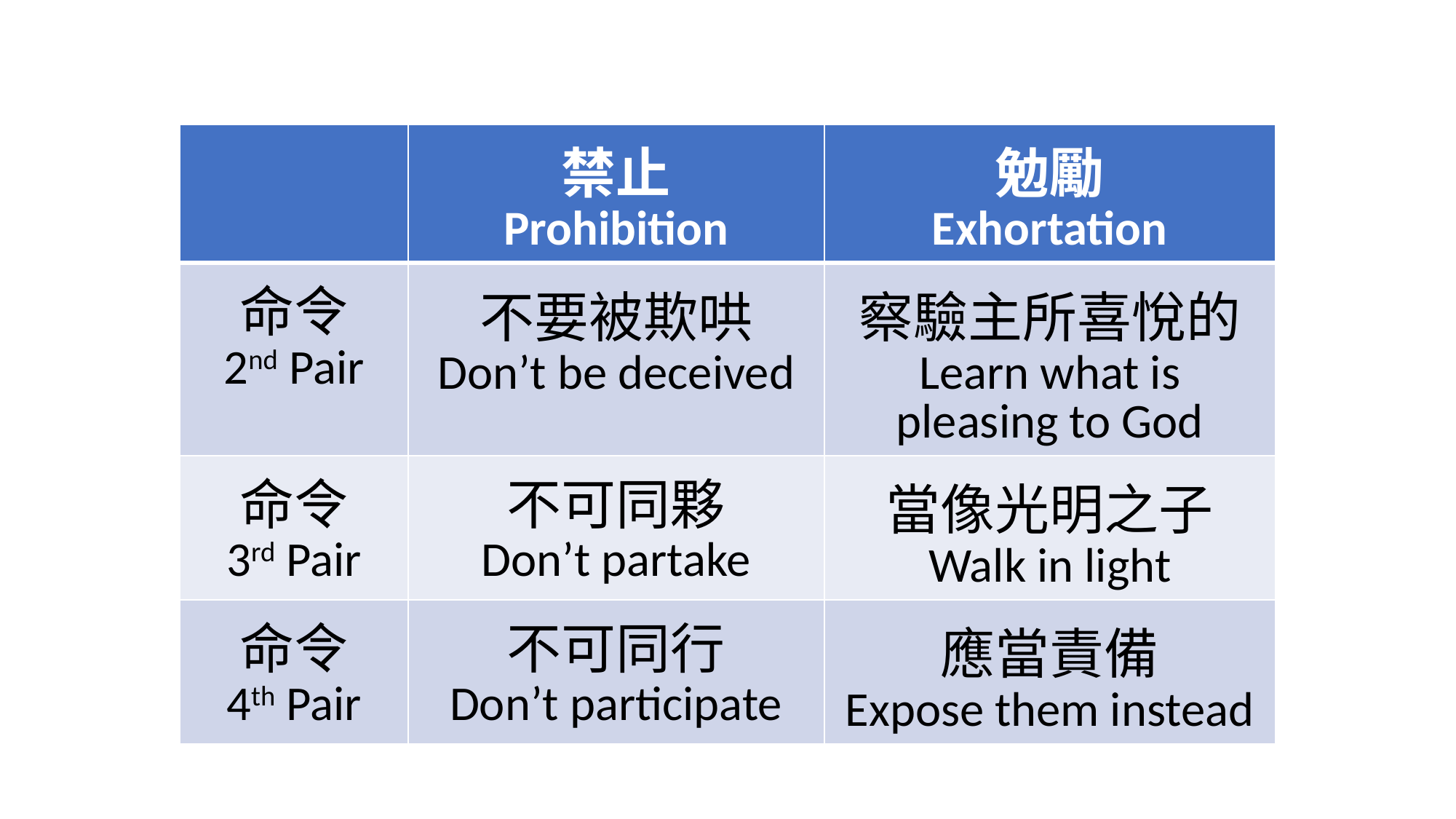

|  | 禁止 Prohibition | 勉勵 Exhortation |
| --- | --- | --- |
| 命令 2nd Pair | 不要被欺哄 Don’t be deceived | 察驗主所喜悅的 Learn what is pleasing to God |
| 命令 3rd Pair | 不可同夥 Don’t partake | 當像光明之子 Walk in light |
| 命令 4th Pair | 不可同行 Don’t participate | 應當責備 Expose them instead |